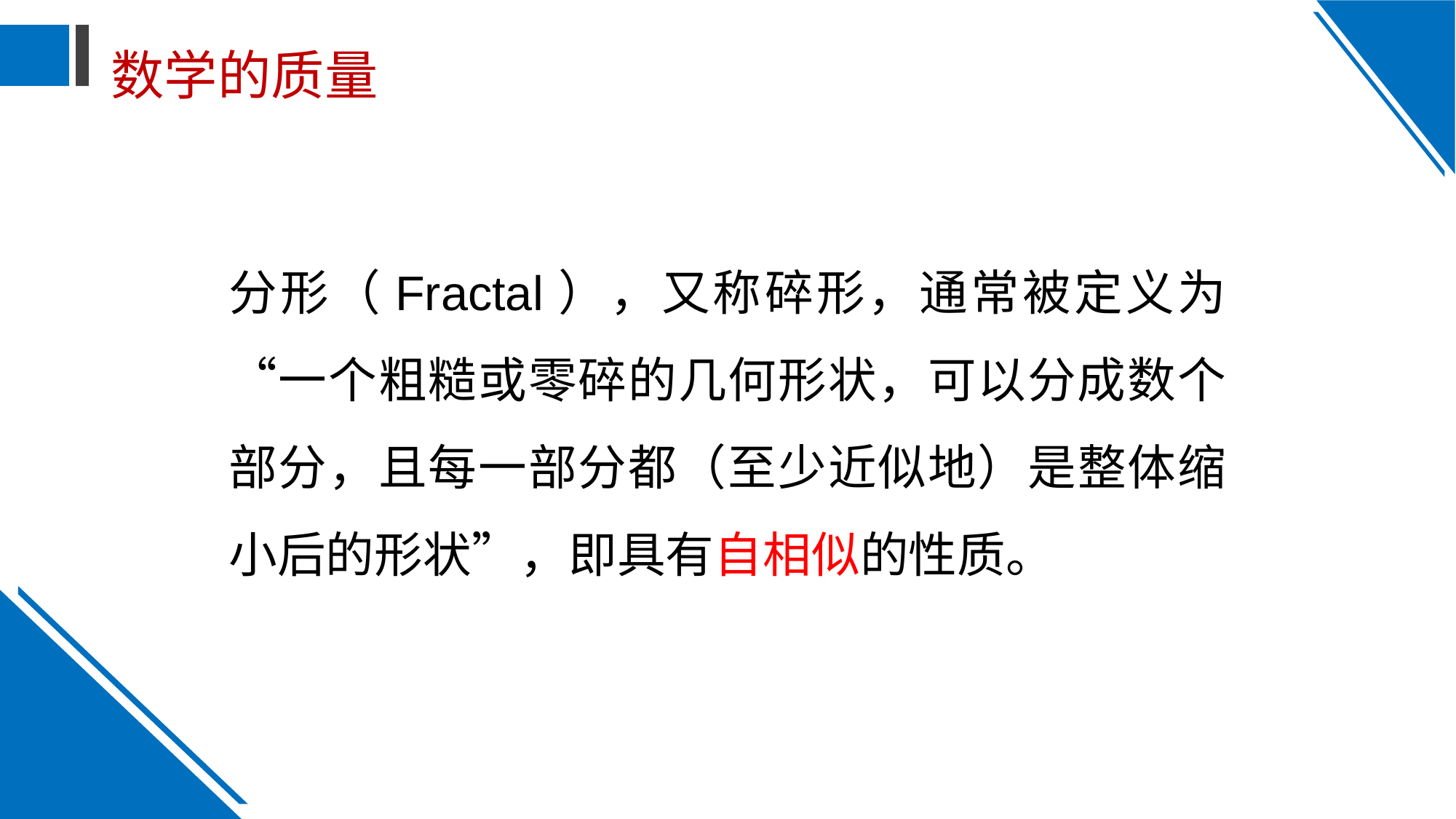

#

数学的质量
分形（Fractal），又称碎形，通常被定义为“一个粗糙或零碎的几何形状，可以分成数个部分，且每一部分都（至少近似地）是整体缩小后的形状”，即具有自相似的性质。